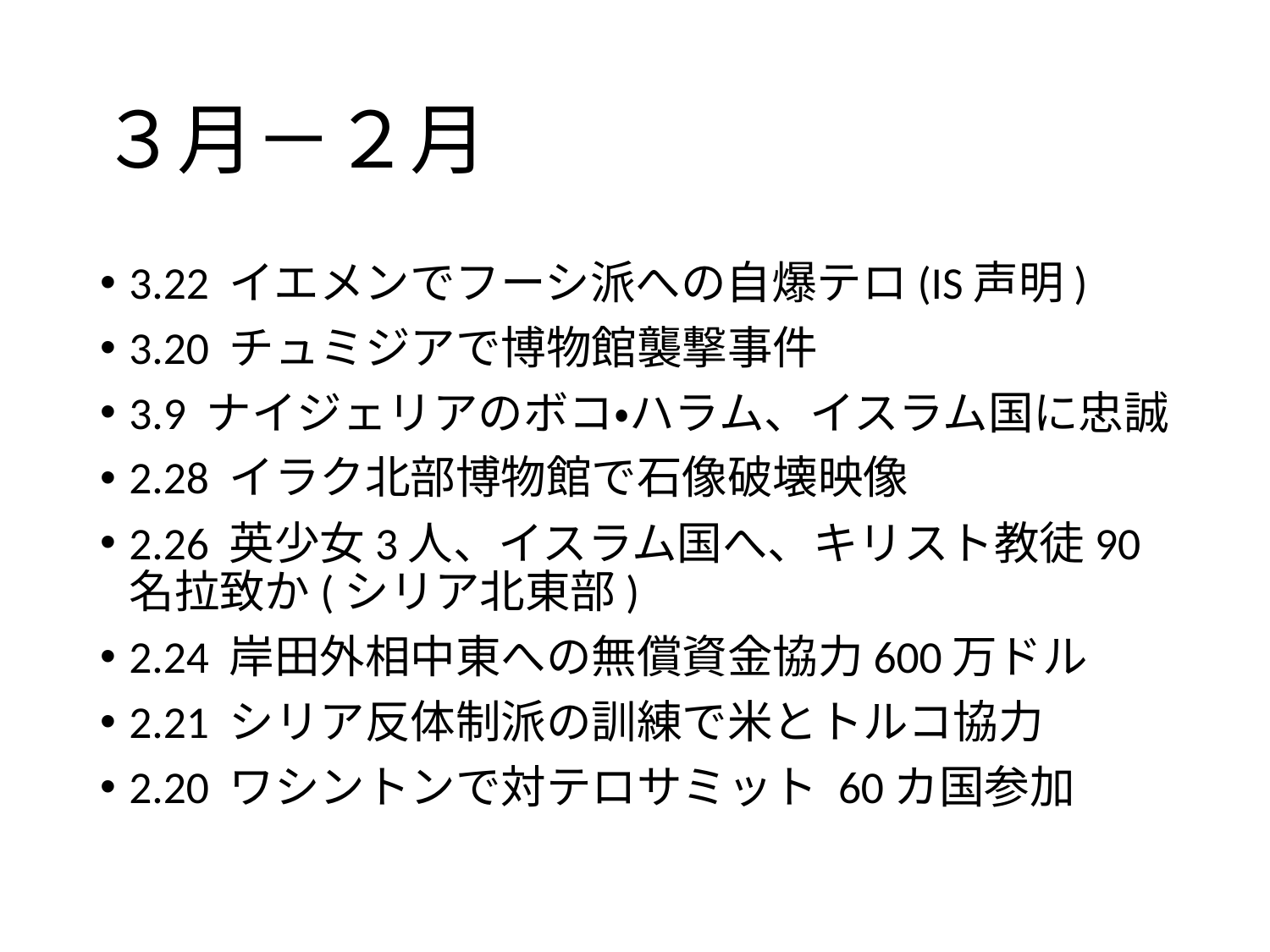

# ３月－２月
3.22 イエメンでフーシ派への自爆テロ(IS声明)
3.20 チュミジアで博物館襲撃事件
3.9 ナイジェリアのボコ・ハラム、イスラム国に忠誠
2.28 イラク北部博物館で石像破壊映像
2.26 英少女3人、イスラム国へ、キリスト教徒90名拉致か(シリア北東部)
2.24 岸田外相中東への無償資金協力600万ドル
2.21 シリア反体制派の訓練で米とトルコ協力
2.20 ワシントンで対テロサミット 60カ国参加